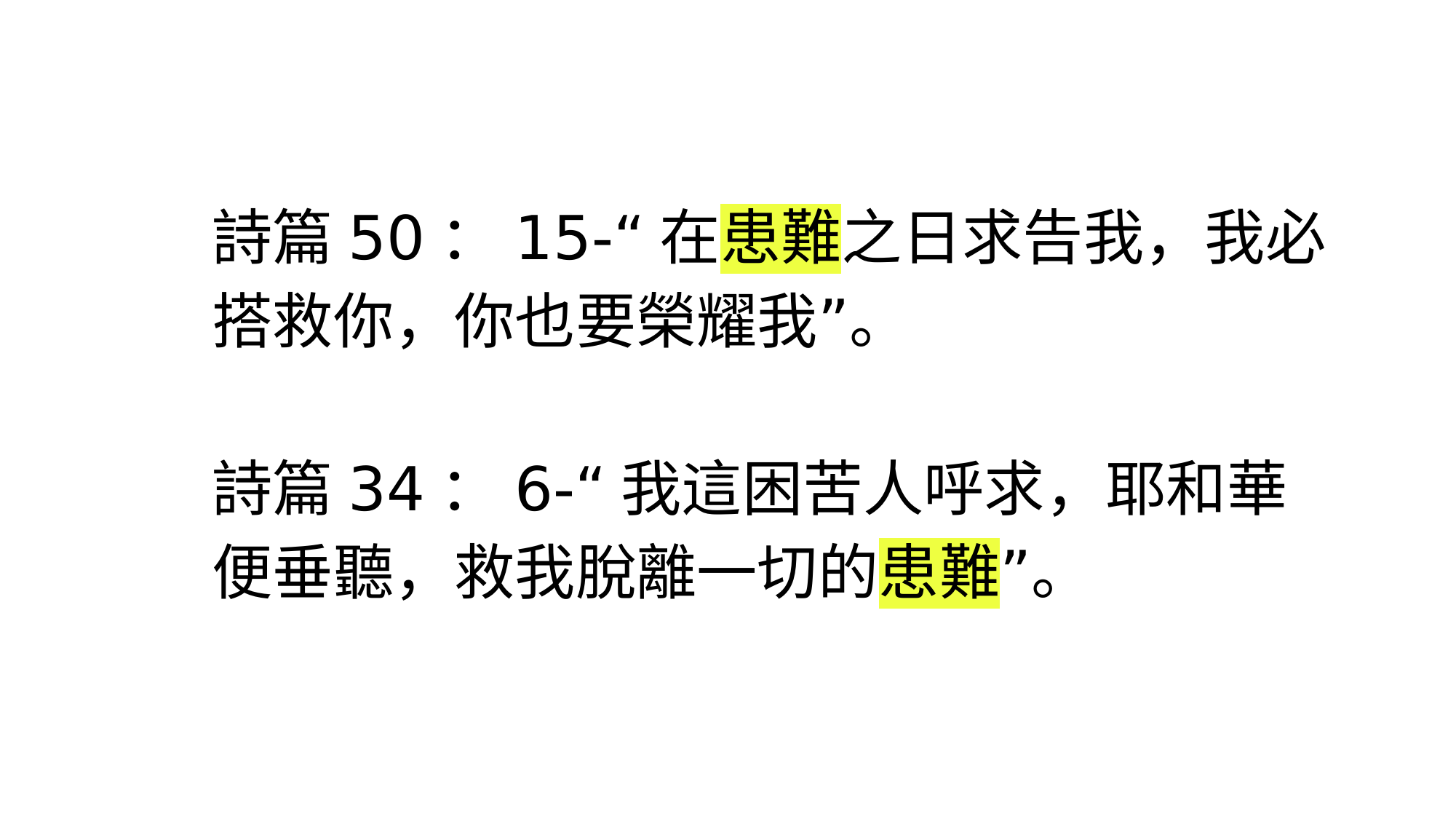

# 詩篇50：15-“在患難之日求告我，我必搭救你，你也要榮耀我”。

詩篇34：6-“我這困苦人呼求，耶和華便垂聽，救我脫離一切的患難”。